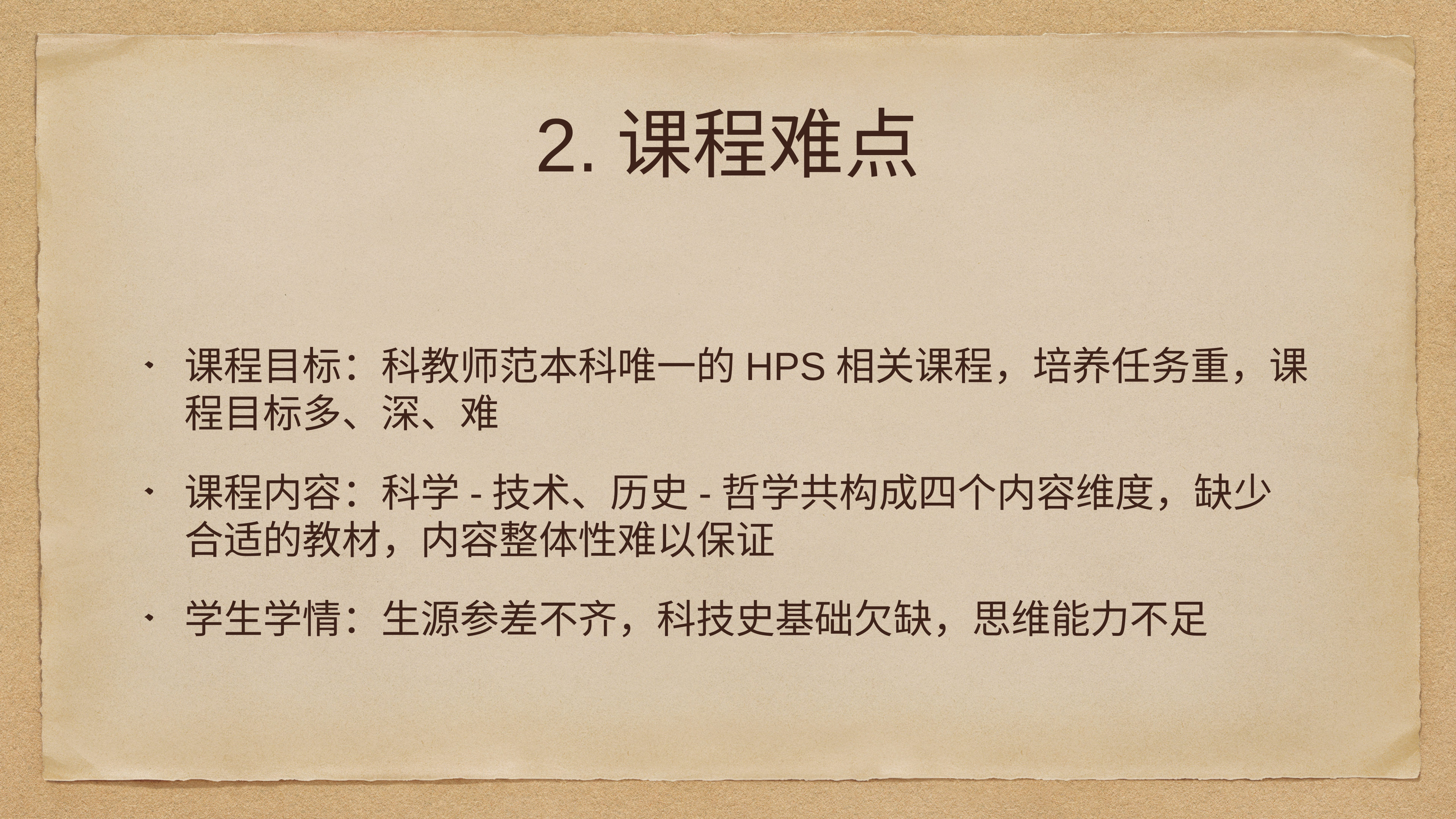

# 2.课程难点
课程目标：科教师范本科唯一的HPS相关课程，培养任务重，课程目标多、深、难
课程内容：科学-技术、历史-哲学共构成四个内容维度，缺少合适的教材，内容整体性难以保证
学生学情：生源参差不齐，科技史基础欠缺，思维能力不足